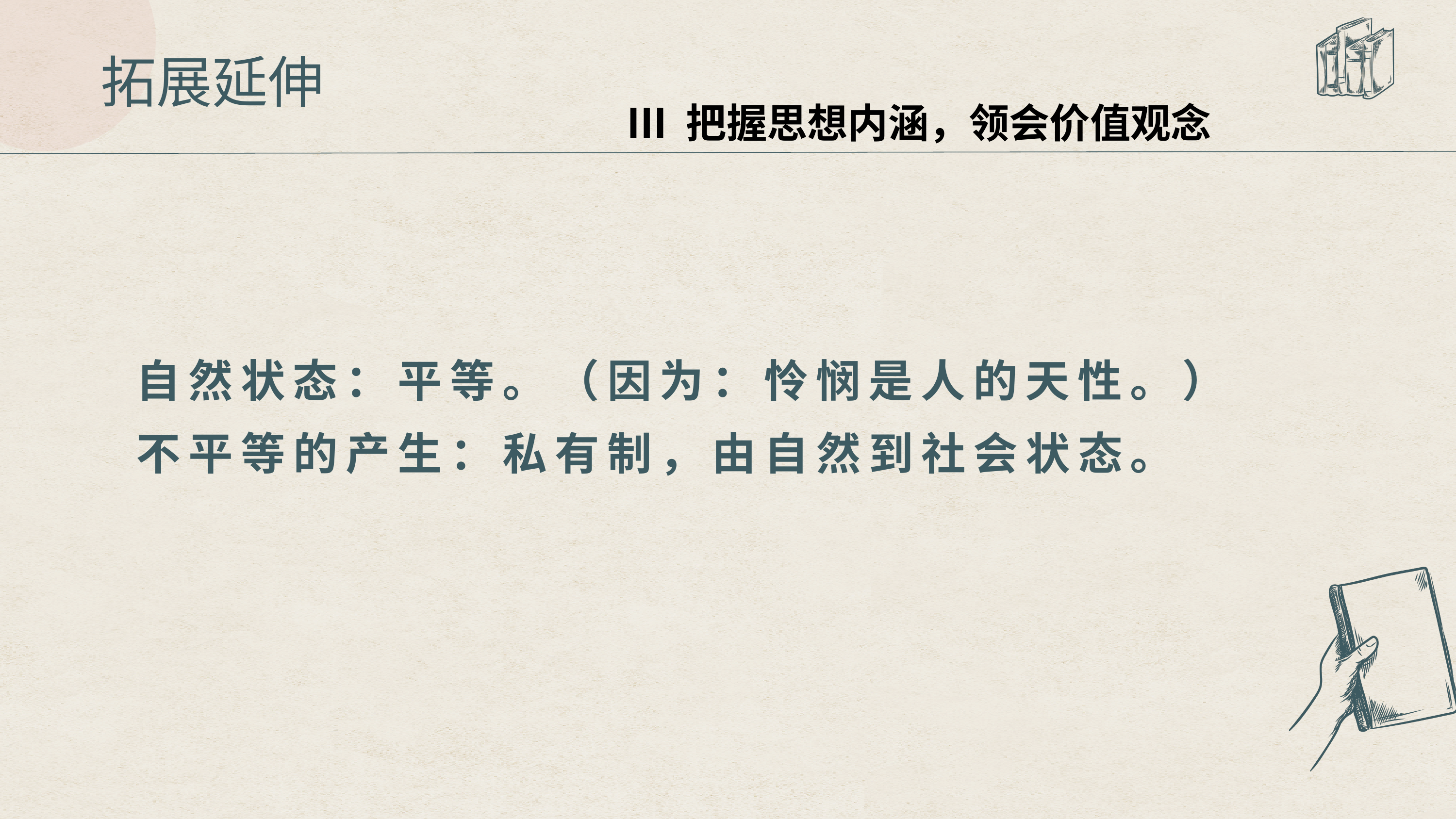

拓展延伸
Ⅲ 把握思想内涵，领会价值观念

自然状态：平等。（因为：怜悯是人的天性。）

不平等的产生：私有制，由自然到社会状态。